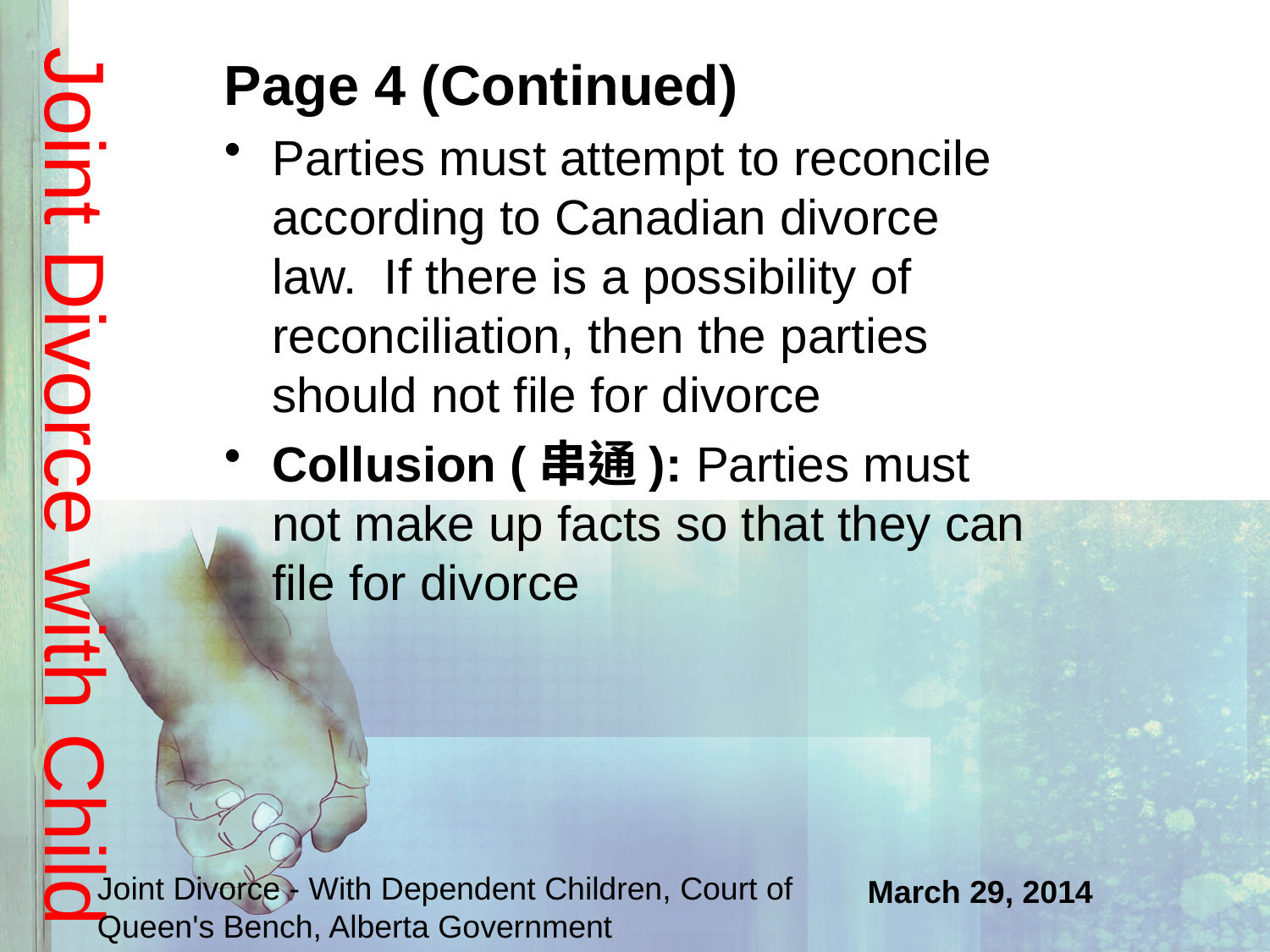

# Joint Divorce with Child
Page 4 (Continued)
Parties must attempt to reconcile according to Canadian divorce law.  If there is a possibility of reconciliation, then the parties should not file for divorce
Collusion (串通): Parties must not make up facts so that they can file for divorce
Joint Divorce - With Dependent Children, Court of Queen's Bench, Alberta Government
March 29, 2014